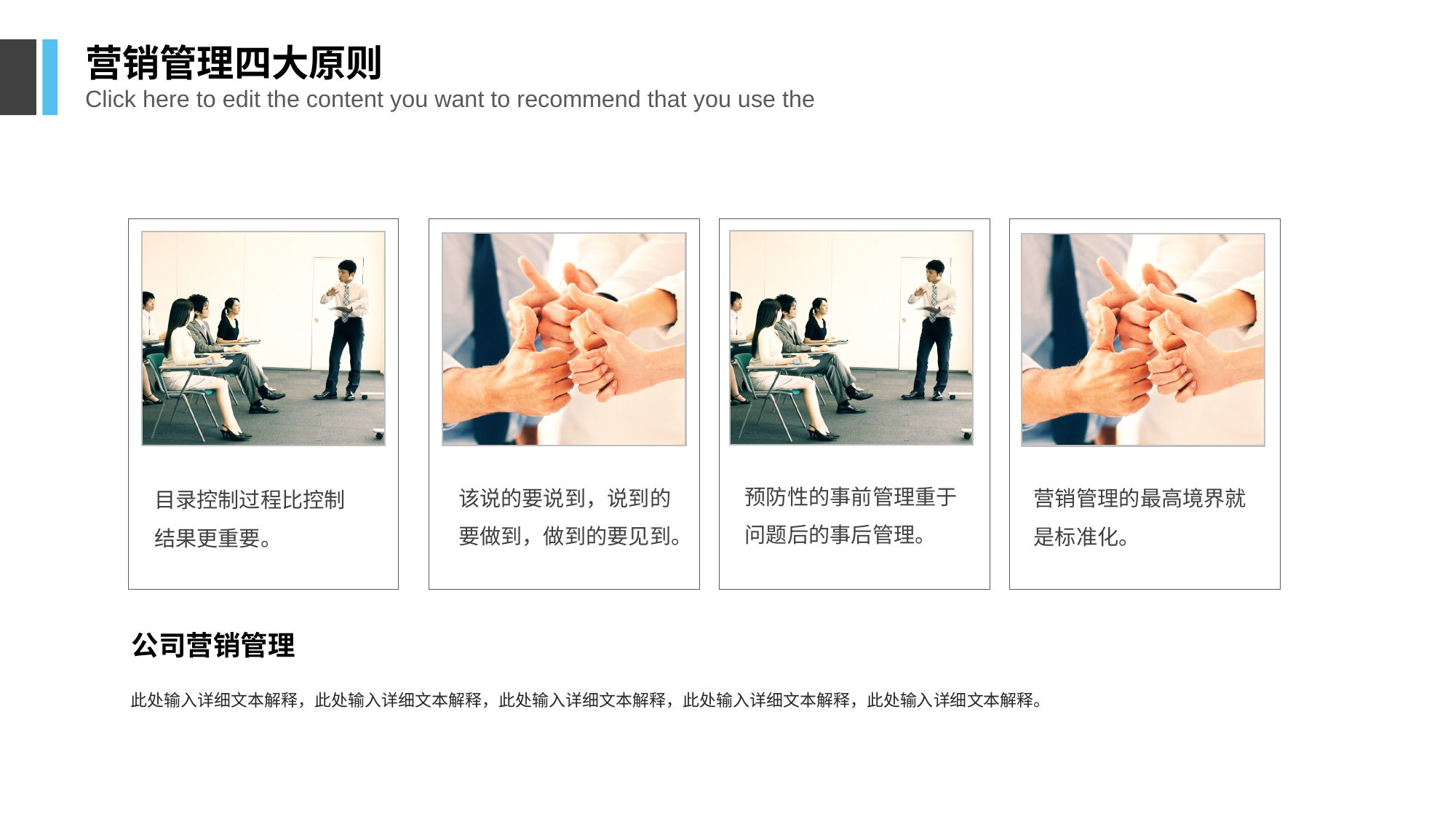

营销管理四大原则
Click here to edit the content you want to recommend that you use the

预防性的事前管理重于问题后的事后管理。
该说的要说到，说到的要做到，做到的要见到。
营销管理的最高境界就是标准化。
目录控制过程比控制结果更重要。
公司营销管理
此处输入详细文本解释，此处输入详细文本解释，此处输入详细文本解释，此处输入详细文本解释，此处输入详细文本解释。